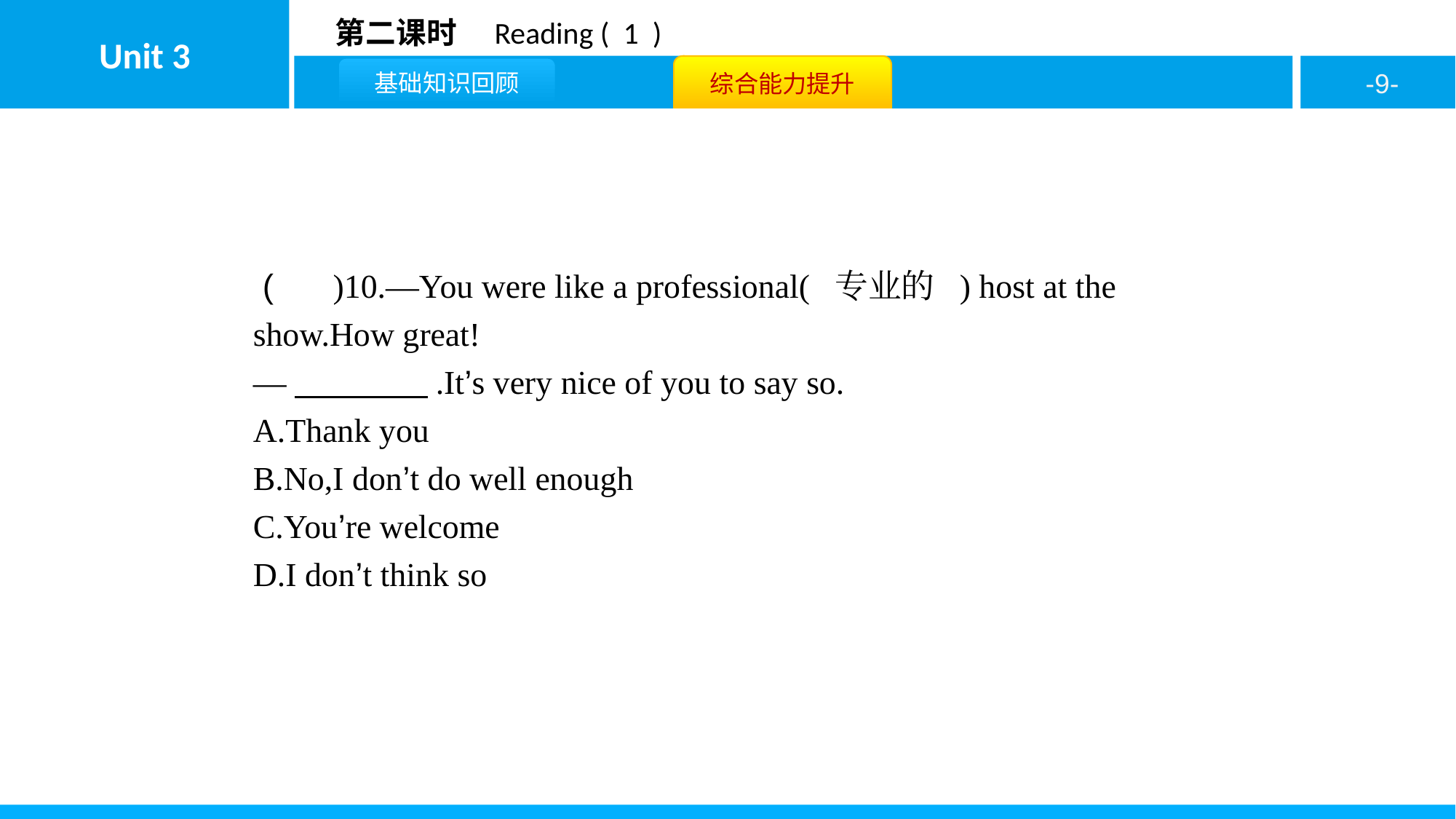

(  A  )10.—You were like a professional(  专业的  ) host at the show.How great!
—　　　　.It’s very nice of you to say so.
A.Thank you
B.No,I don’t do well enough
C.You’re welcome
D.I don’t think so